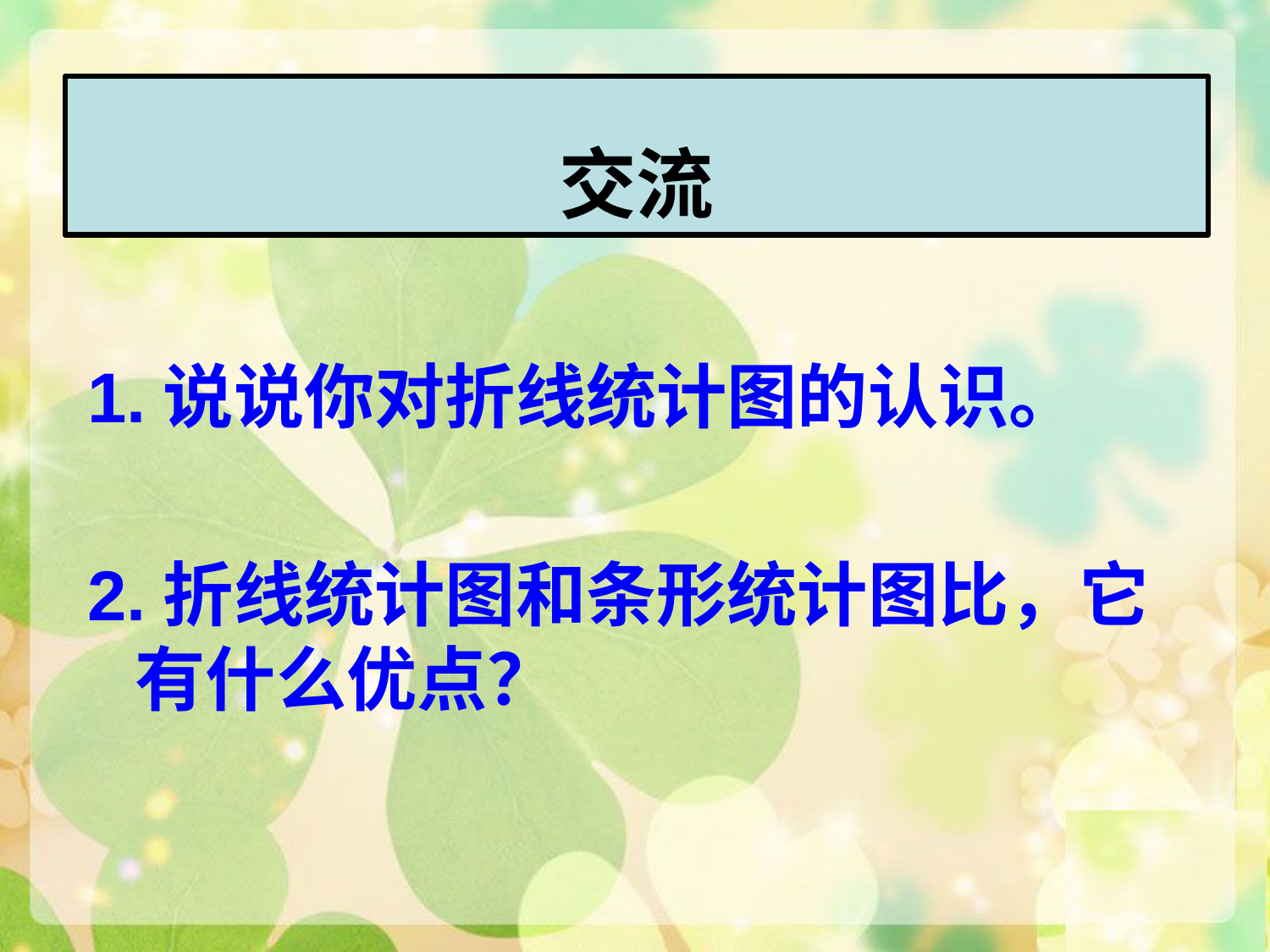

# 交流
1.说说你对折线统计图的认识。

2.折线统计图和条形统计图比，它有什么优点？